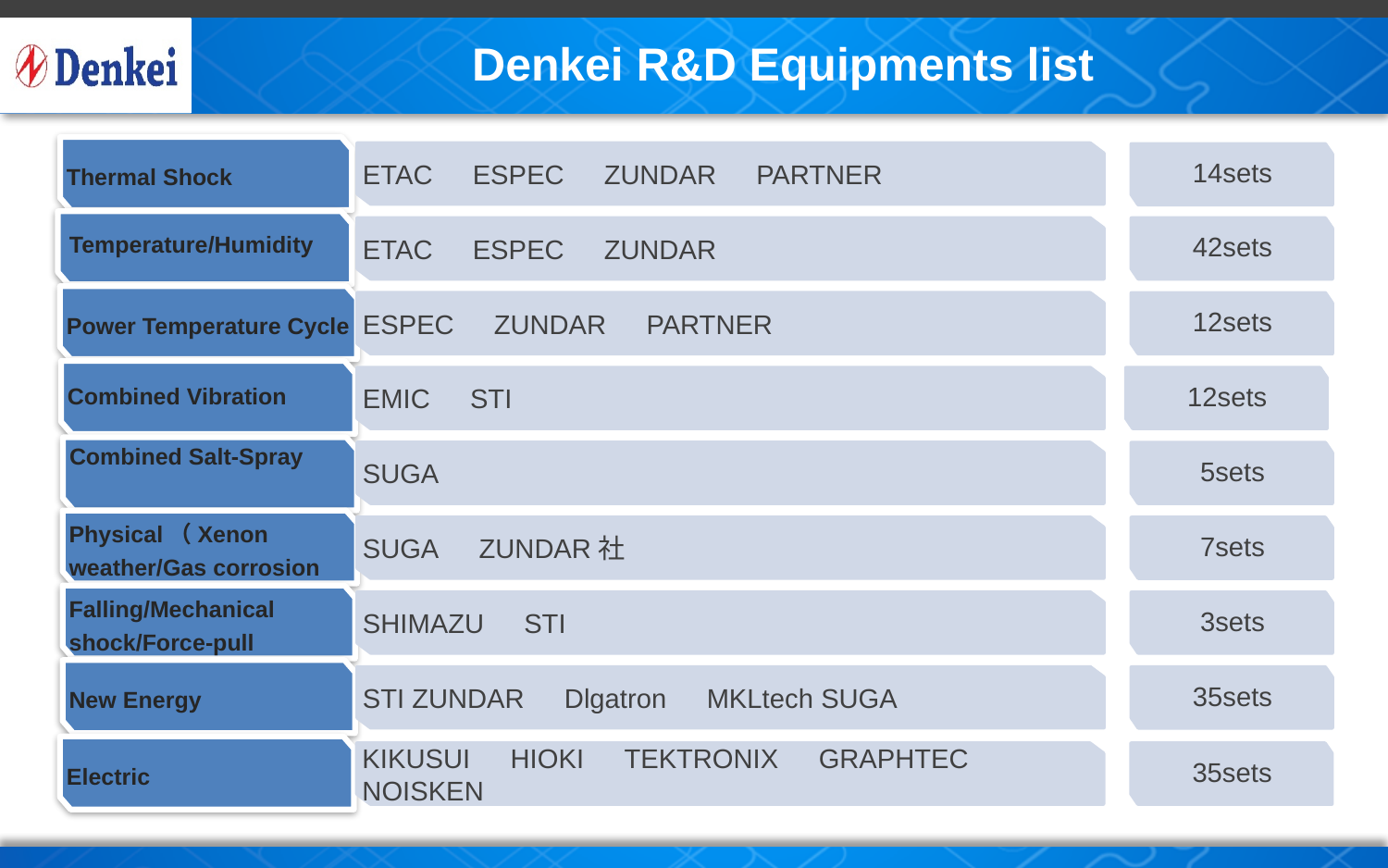

Denkei R&D Equipments list
Thermal Shock
ETAC　ESPEC　ZUNDAR　PARTNER
14sets

ETAC　ESPEC　ZUNDAR
42sets
Power Temperature Cycle
ESPEC　ZUNDAR　PARTNER
12sets
Combined Vibration
EMIC　STI
12sets
Combined Salt-Spray

SUGA
5sets
Physical（Xenon weather/Gas corrosion
SUGA　ZUNDAR社
7sets
Falling/Mechanical shock/Force-pull
SHIMAZU　STI
3sets
New Energy
STI ZUNDAR　Dlgatron　MKLtech SUGA
35sets
Electric
KIKUSUI　HIOKI　TEKTRONIX　GRAPHTEC　NOISKEN
35sets
 Temperature/Humidity